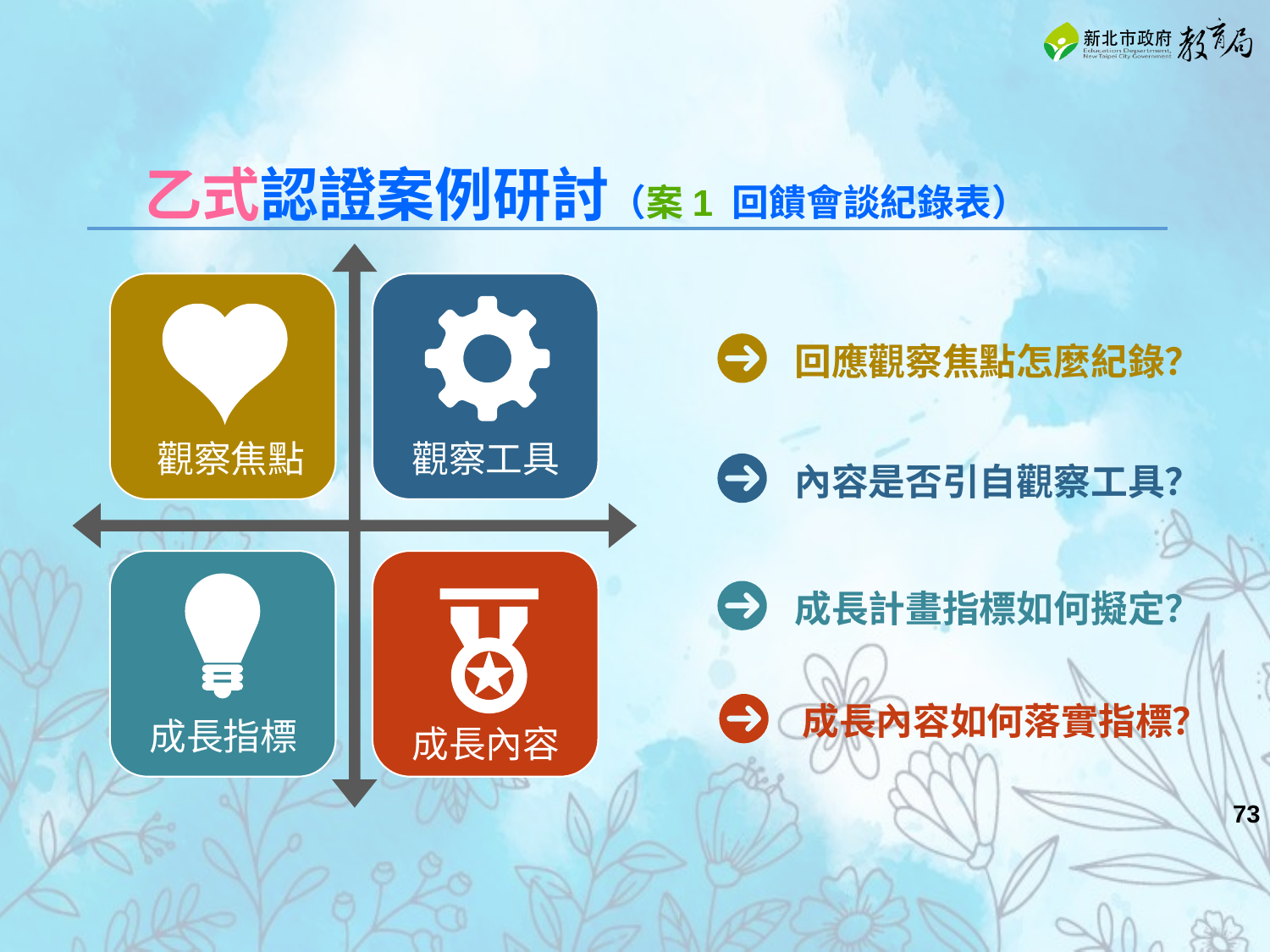

乙式認證案例研討（案1 回饋會談紀錄表）

回應觀察焦點怎麼紀錄？
觀察焦點
觀察工具

內容是否引自觀察工具？

成長計畫指標如何擬定？

成長內容如何落實指標？

成長指標
成長內容
73